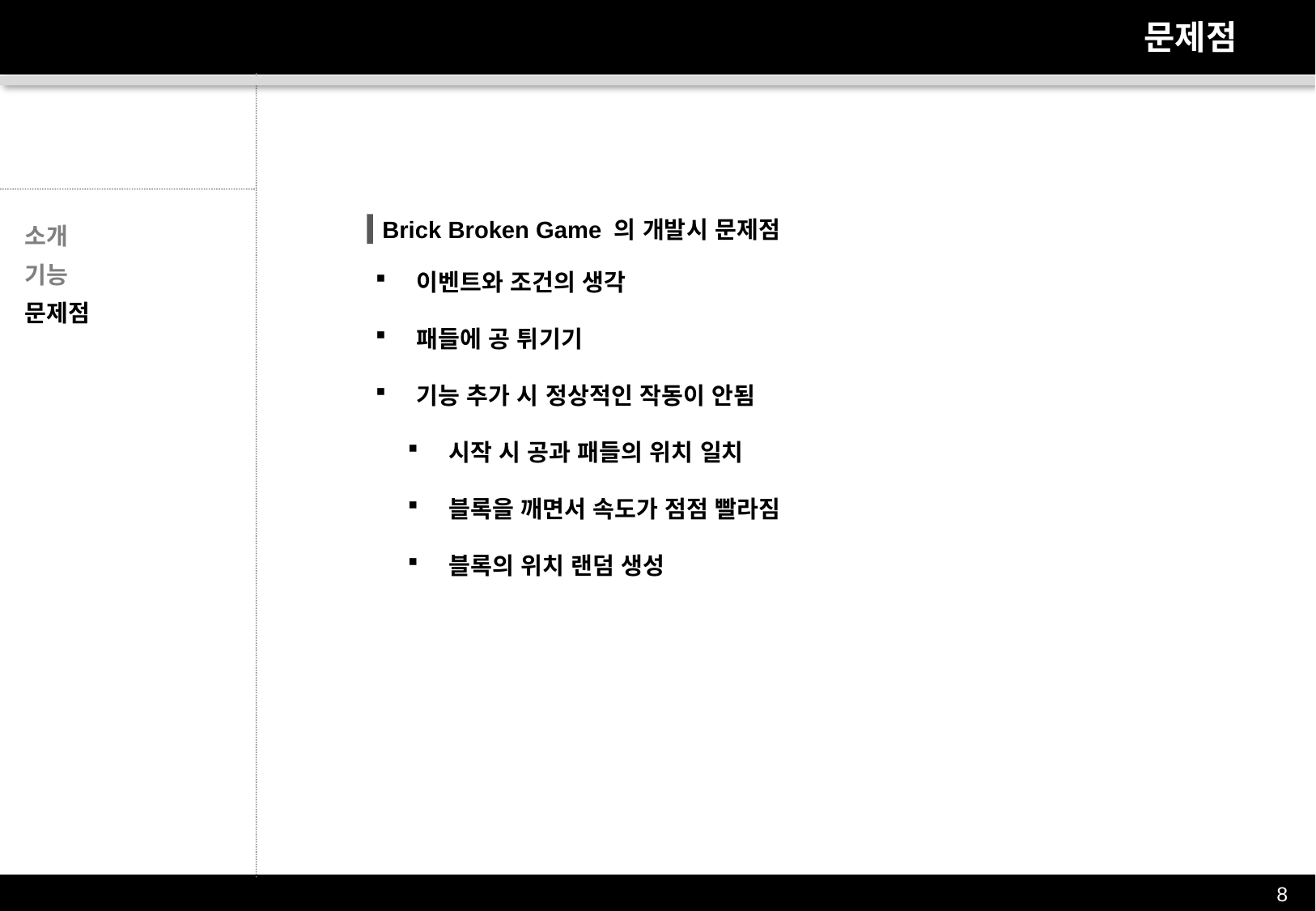

# 문제점

 Brick Broken Game 의 개발시 문제점

소개
기능
 이벤트와 조건의 생각

 패들에 공 튀기기

 기능 추가 시 정상적인 작동이 안됨

 시작 시 공과 패들의 위치 일치

 블록을 깨면서 속도가 점점 빨라짐

 블록의 위치 랜덤 생성

문제점